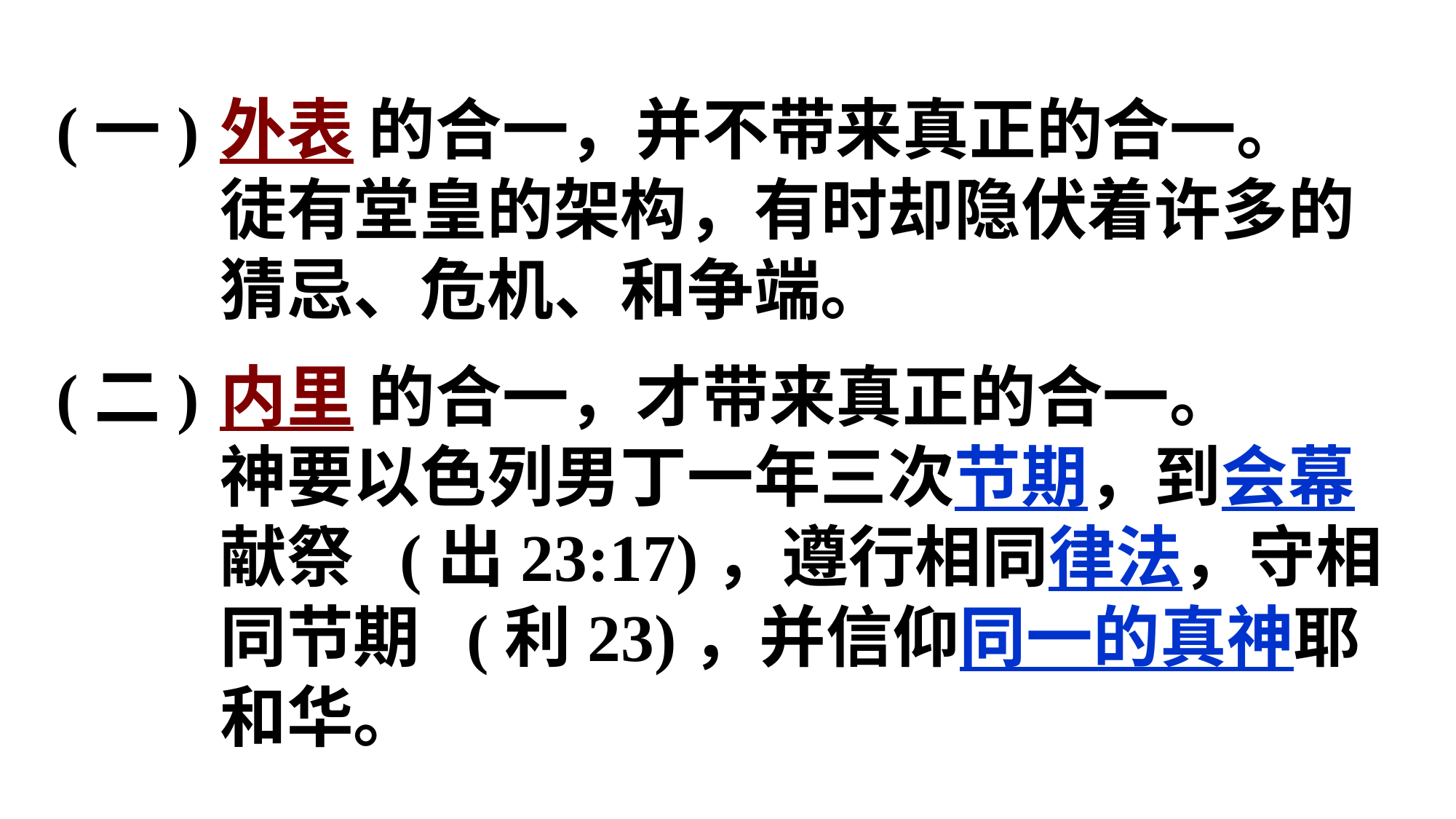

(一) 	外表 的合一，并不带来真正的合一。
	徒有堂皇的架构，有时却隐伏着许多的猜忌、危机、和争端。
(二) 	内里 的合一，才带来真正的合一。
	神要以色列男丁一年三次节期，到会幕献祭  (出23:17)，遵行相同律法，守相同节期  (利23)，并信仰同一的真神耶和华。